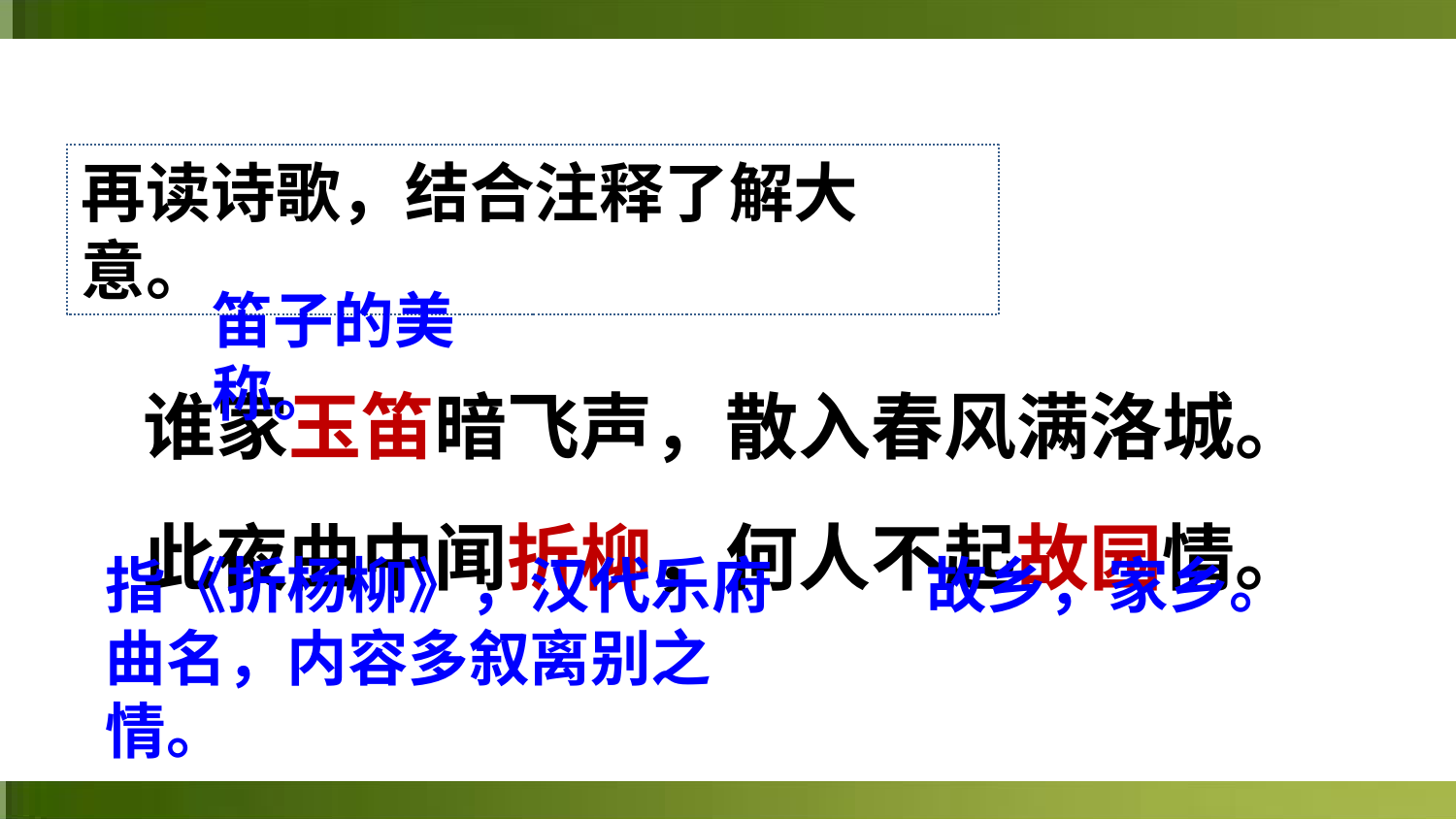

再读诗歌，结合注释了解大意。
笛子的美称。
谁家玉笛暗飞声，散入春风满洛城。
此夜曲中闻折柳，何人不起故园情。
指《折杨柳》，汉代乐府曲名，内容多叙离别之情。
故乡，家乡。